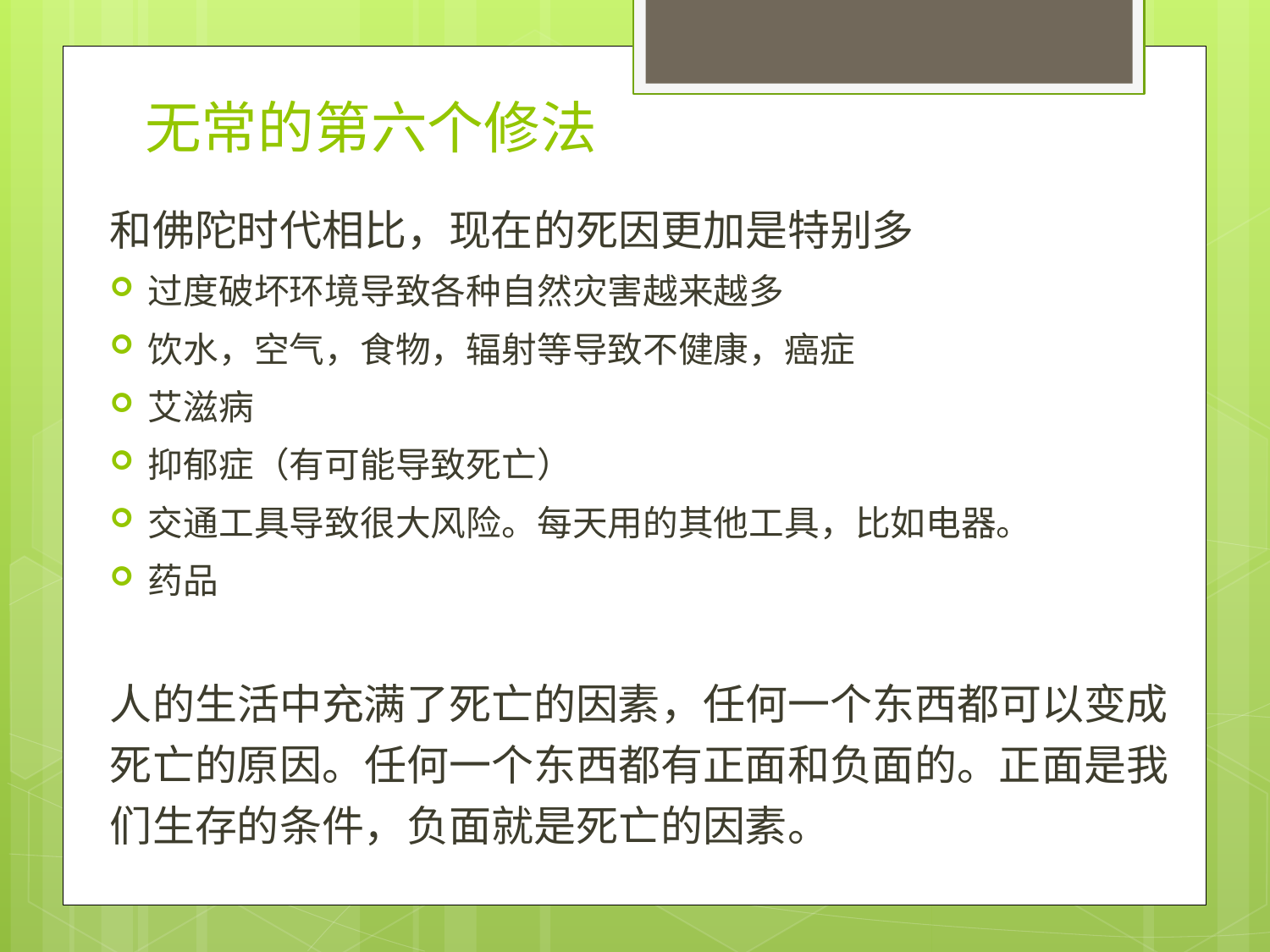

# 无常的第六个修法
和佛陀时代相比，现在的死因更加是特别多
过度破坏环境导致各种自然灾害越来越多
饮水，空气，食物，辐射等导致不健康，癌症
艾滋病
抑郁症（有可能导致死亡）
交通工具导致很大风险。每天用的其他工具，比如电器。
药品

人的生活中充满了死亡的因素，任何一个东西都可以变成死亡的原因。任何一个东西都有正面和负面的。正面是我们生存的条件，负面就是死亡的因素。